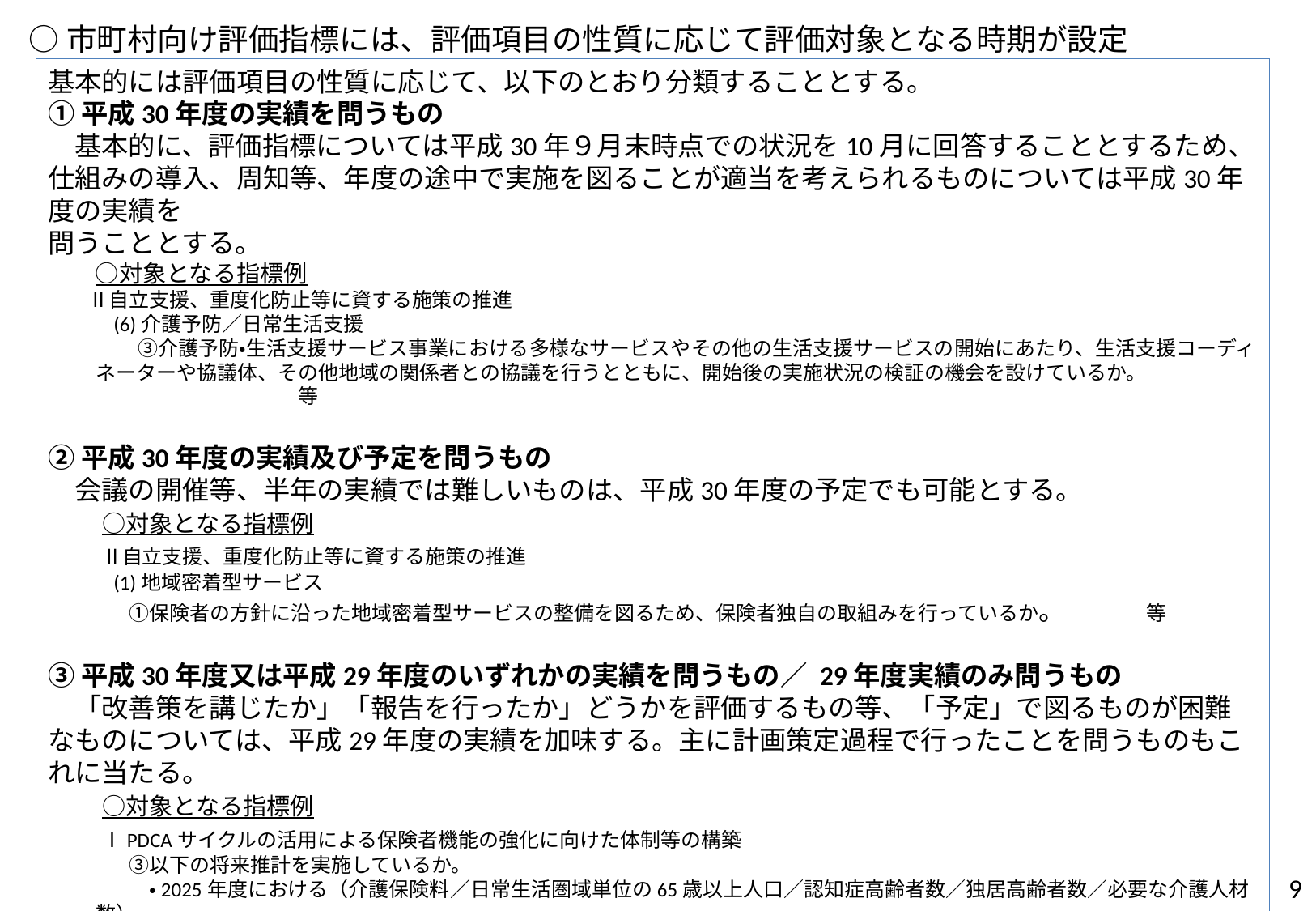

○市町村向け評価指標には、評価項目の性質に応じて評価対象となる時期が設定
基本的には評価項目の性質に応じて、以下のとおり分類することとする。
①平成30年度の実績を問うもの
　基本的に、評価指標については平成30年９月末時点での状況を10月に回答することとするため、仕組みの導入、周知等、年度の途中で実施を図ることが適当を考えられるものについては平成30年度の実績を
問うこととする。
　　○対象となる指標例
　　Ⅱ自立支援、重度化防止等に資する施策の推進
　　　(6)介護予防／日常生活支援
 　　　　③介護予防・生活支援サービス事業における多様なサービスやその他の生活支援サービスの開始にあたり、生活支援コーディネーターや協議体、その他地域の関係者との協議を行うとともに、開始後の実施状況の検証の機会を設けているか。　　　　　　　　　　　　　　　等

②平成30年度の実績及び予定を問うもの
　会議の開催等、半年の実績では難しいものは、平成30年度の予定でも可能とする。
　　○対象となる指標例
　　Ⅱ自立支援、重度化防止等に資する施策の推進
　　　(1)地域密着型サービス
　　　　①保険者の方針に沿った地域密着型サービスの整備を図るため、保険者独自の取組みを行っているか。　　　　等

③平成30年度又は平成29年度のいずれかの実績を問うもの／ 29年度実績のみ問うもの
　「改善策を講じたか」「報告を行ったか」どうかを評価するもの等、「予定」で図るものが困難なものについては、平成29年度の実績を加味する。主に計画策定過程で行ったことを問うものもこれに当たる。
　　○対象となる指標例
　　ⅠPDCAサイクルの活用による保険者機能の強化に向けた体制等の構築
　　　　③以下の将来推計を実施しているか。
　　　　　・2025年度における（介護保険料／日常生活圏域単位の65歳以上人口／認知症高齢者数／独居高齢者数／必要な介護人材数）
　　　　④介護保険事業に関する現状や将来推計に基づき、2025年度に向けて、自立支援、重度化防止等に資する施策について目標及び
　　　　　目標を実現するための重点施策を決定しているか。
9